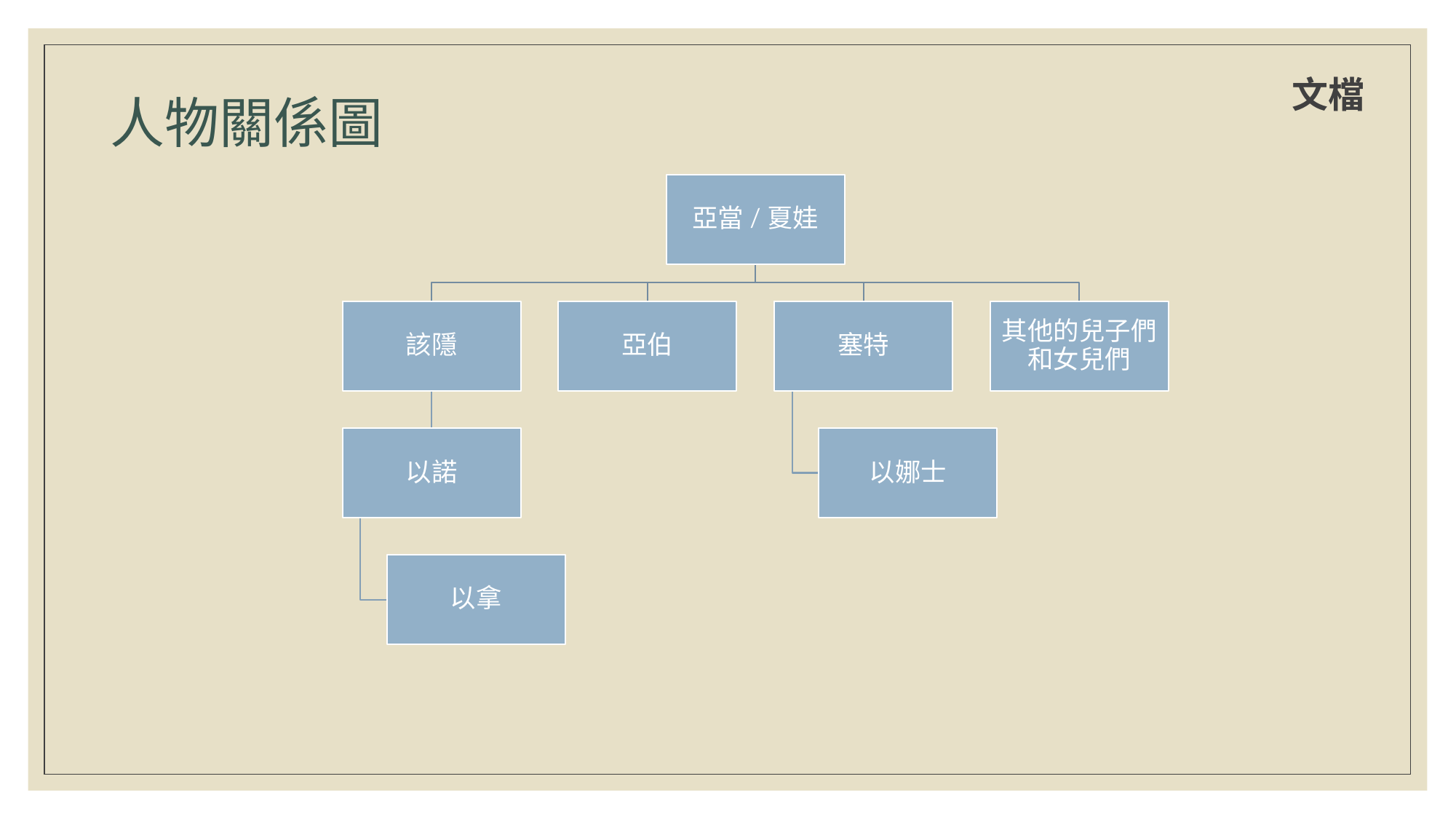

人物關係圖
文檔
亞當/夏娃
該隱
以諾
以拿
亞伯
塞特
以娜士
其他的兒子們和女兒們